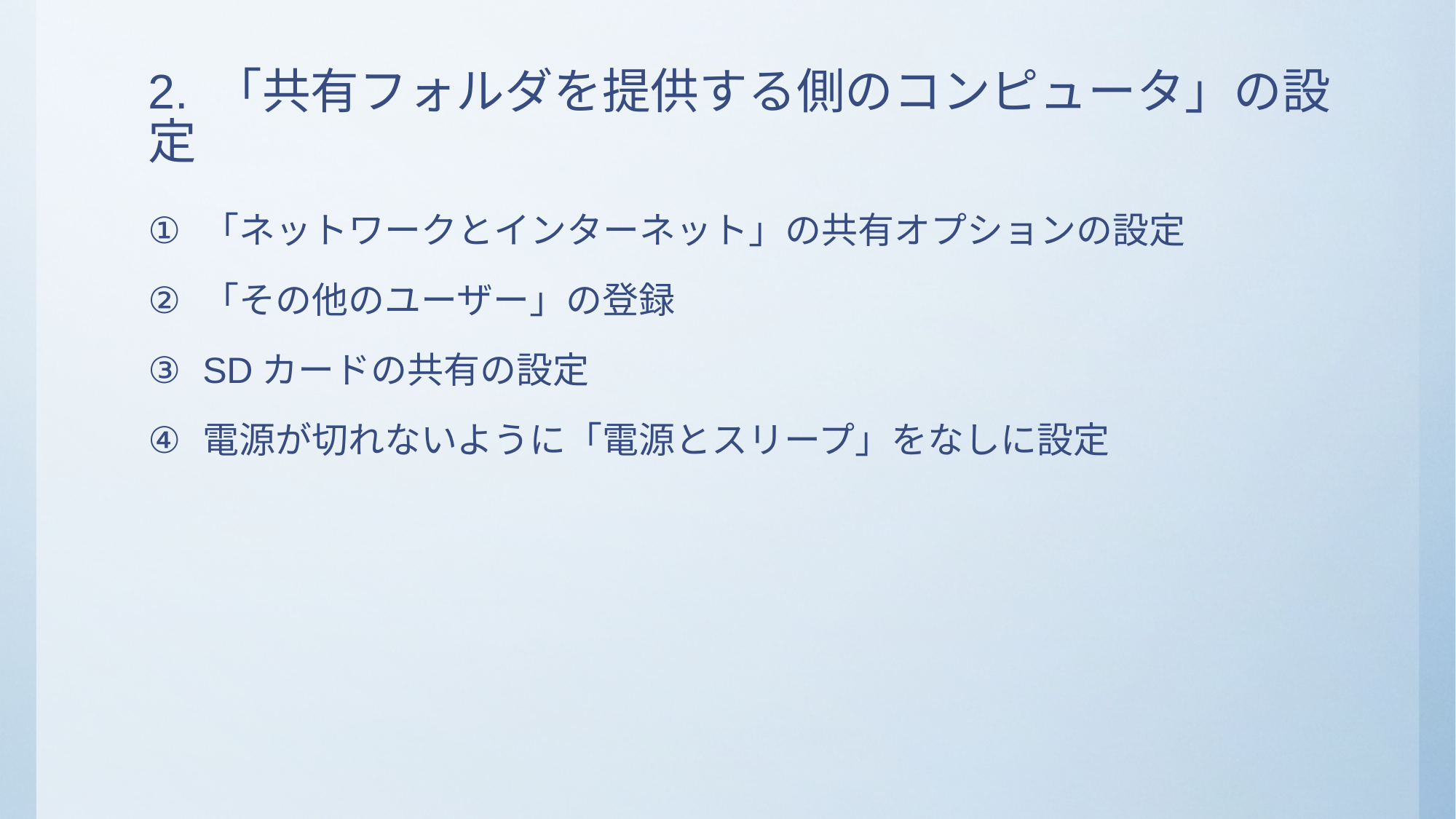

# 2. 「共有フォルダを提供する側のコンピュータ」の設定
「ネットワークとインターネット」の共有オプションの設定
「その他のユーザー」の登録
SDカードの共有の設定
電源が切れないように「電源とスリープ」をなしに設定